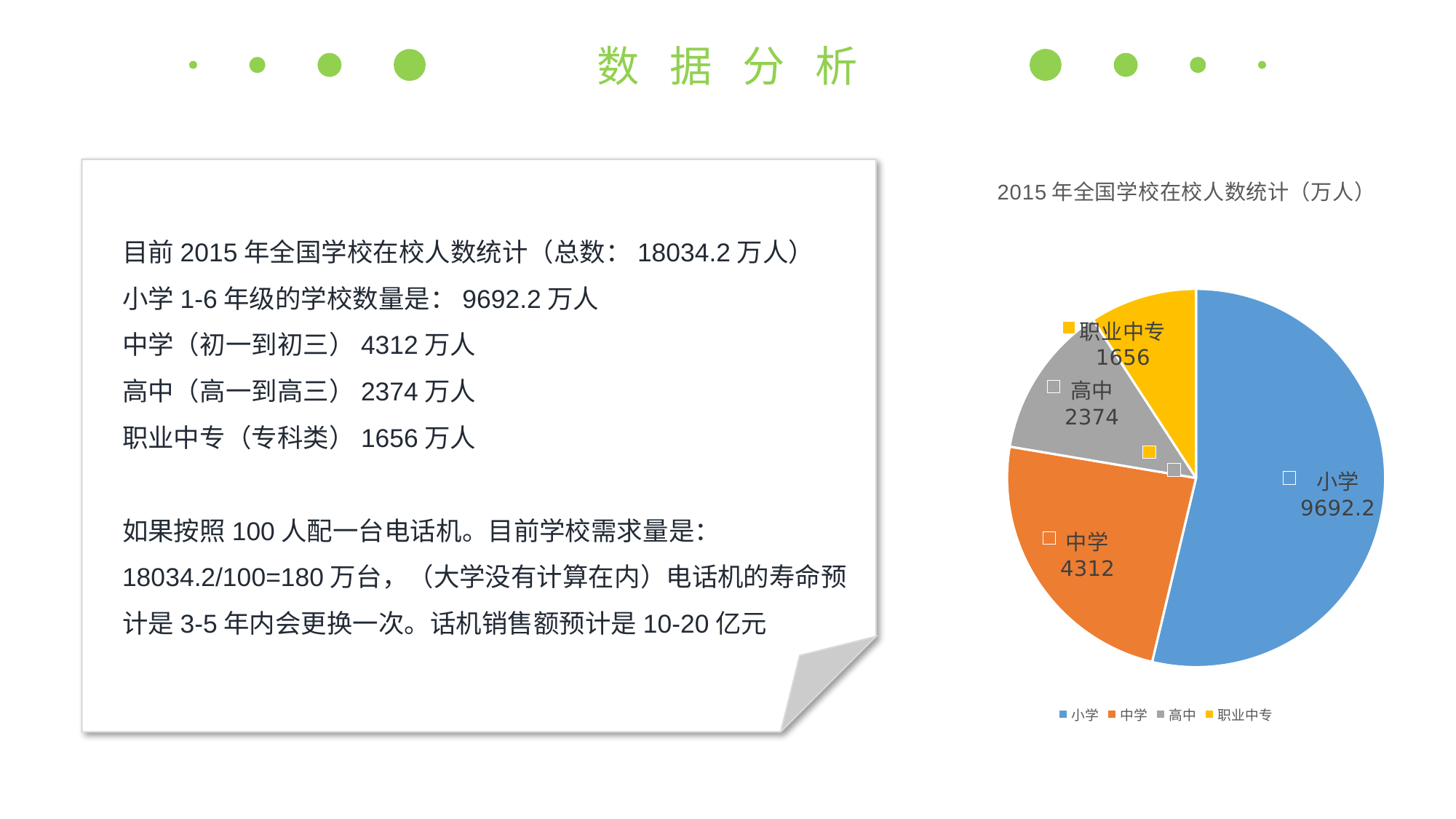

数据分析

目前2015年全国学校在校人数统计（总数：18034.2万人）
小学1-6年级的学校数量是：9692.2万人
中学（初一到初三）4312万人
高中（高一到高三）2374万人
职业中专（专科类）1656万人

如果按照100人配一台电话机。目前学校需求量是：18034.2/100=180万台，（大学没有计算在内）电话机的寿命预计是3-5年内会更换一次。话机销售额预计是10-20亿元

### Chart: 2015年全国学校在校人数统计（万人）

| Category | 2015年全国学校在校人数统计（万人） |
|---|---|
| 小学 | 9692.2 |
| 中学 | 4312.0 |
| 高中 | 2374.0 |
| 职业中专 | 1656.0 |